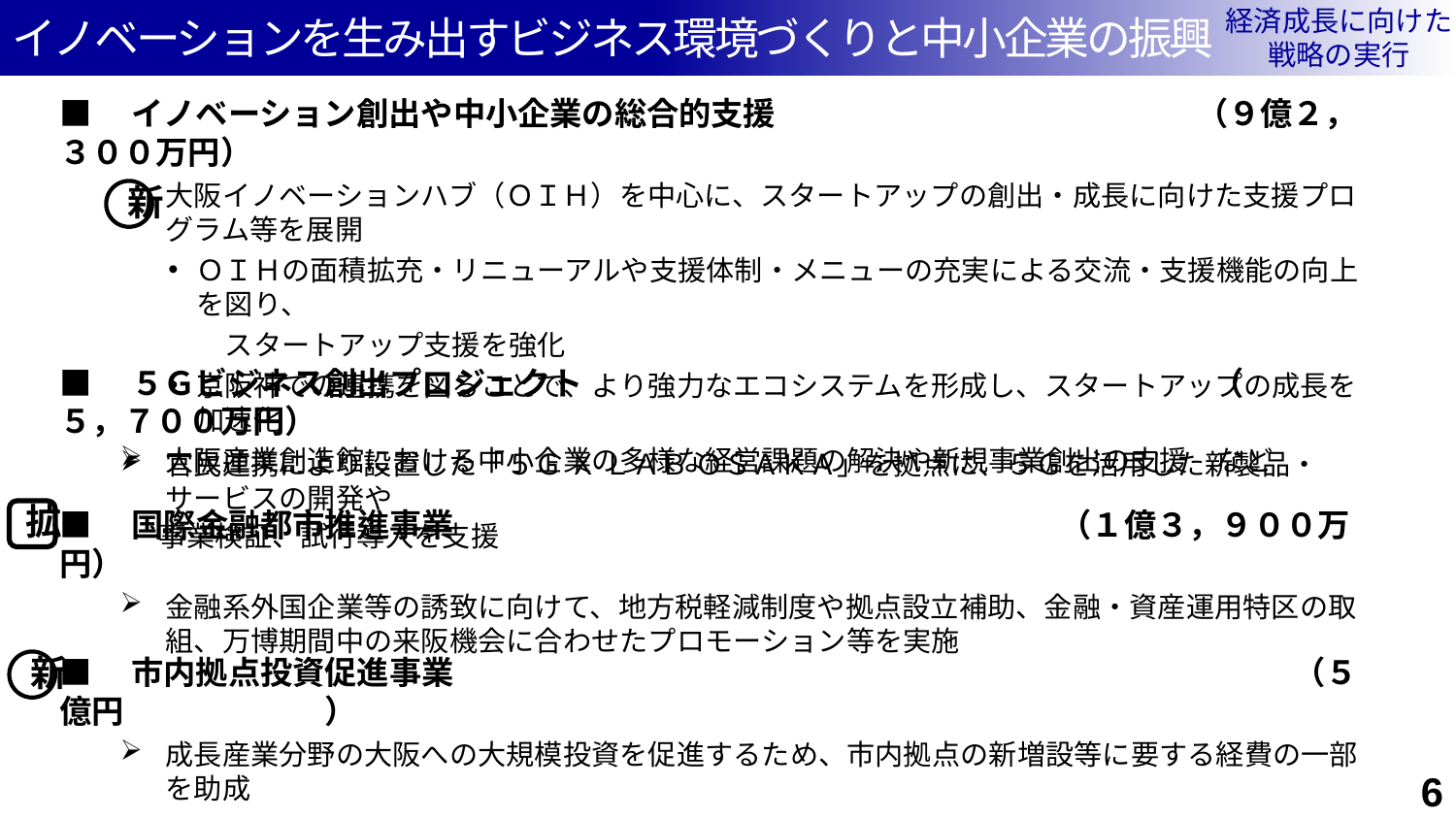

経済成長に向けた
戦略の実行
イノベーションを生み出すビジネス環境づくりと中小企業の振興
■　イノベーション創出や中小企業の総合的支援　　　　　　　　　　　　　（９億２，３００万円）
大阪イノベーションハブ（ＯＩＨ）を中心に、スタートアップの創出・成長に向けた支援プログラム等を展開
ＯＩＨの面積拡充・リニューアルや支援体制・メニューの充実による交流・支援機能の向上を図り、
　　スタートアップ支援を強化
京阪神での連携を図ることで、より強力なエコシステムを形成し、スタートアップの成長を加速化
大阪産業創造館における中小企業の多様な経営課題の解決や新規事業創出の支援　など
新
■　５Ｇビジネス創出プロジェクト	　　　　　　　　　　　　　　　　   （ 　　５，７００万円）
官民連携により設置した「５Ｇ Ｘ ＬＡＢ ＯＳＡＫＡ」を拠点に、５Ｇを活用した新製品・サービスの開発や
     事業検証、試行導入を支援
■　国際金融都市推進事業　　	　　　　　　　                      （１億３，９００万円）
金融系外国企業等の誘致に向けて、地方税軽減制度や拠点設立補助、金融・資産運用特区の取組、万博期間中の来阪機会に合わせたプロモーション等を実施
拡
■　市内拠点投資促進事業　　　　　　　　　　　　　　　　　　　　　　　　　　（５億円　　　　　　 ）
成長産業分野の大阪への大規模投資を促進するため、市内拠点の新増設等に要する経費の一部を助成
新
6